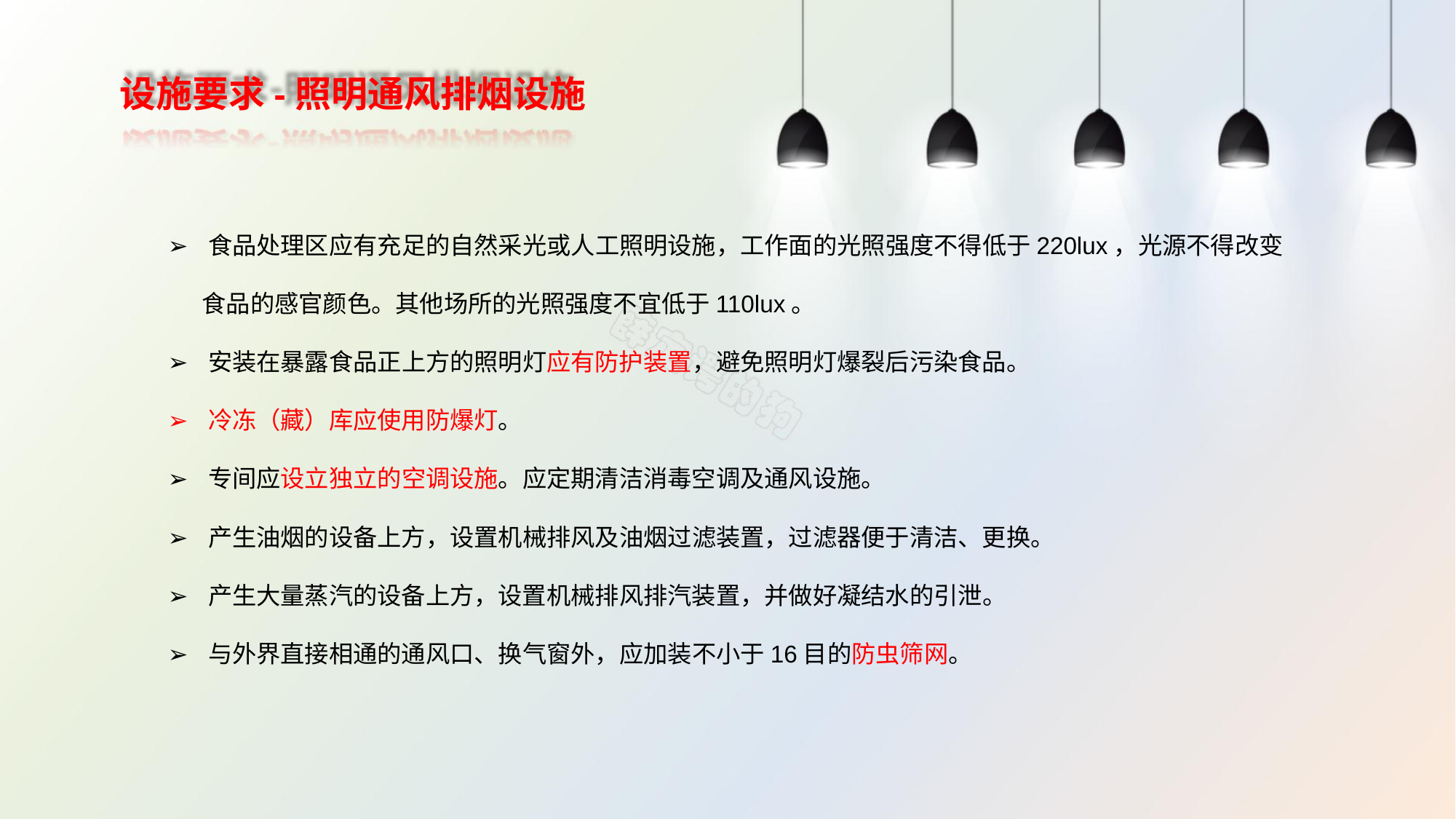

设施要求-照明通风排烟设施
➢ 食品处理区应有充足的自然采光或人工照明设施，工作面的光照强度不得低于220lux，光源不得改变
食品的感官颜色。其他场所的光照强度不宜低于110lux。
➢ 安装在暴露食品正上方的照明灯应有防护装置，避免照明灯爆裂后污染食品。
➢ 冷冻（藏）库应使用防爆灯。
➢ 专间应设立独立的空调设施。应定期清洁消毒空调及通风设施。
➢ 产生油烟的设备上方，设置机械排风及油烟过滤装置，过滤器便于清洁、更换。
➢ 产生大量蒸汽的设备上方，设置机械排风排汽装置，并做好凝结水的引泄。
➢ 与外界直接相通的通风口、换气窗外，应加装不小于16目的防虫筛网。